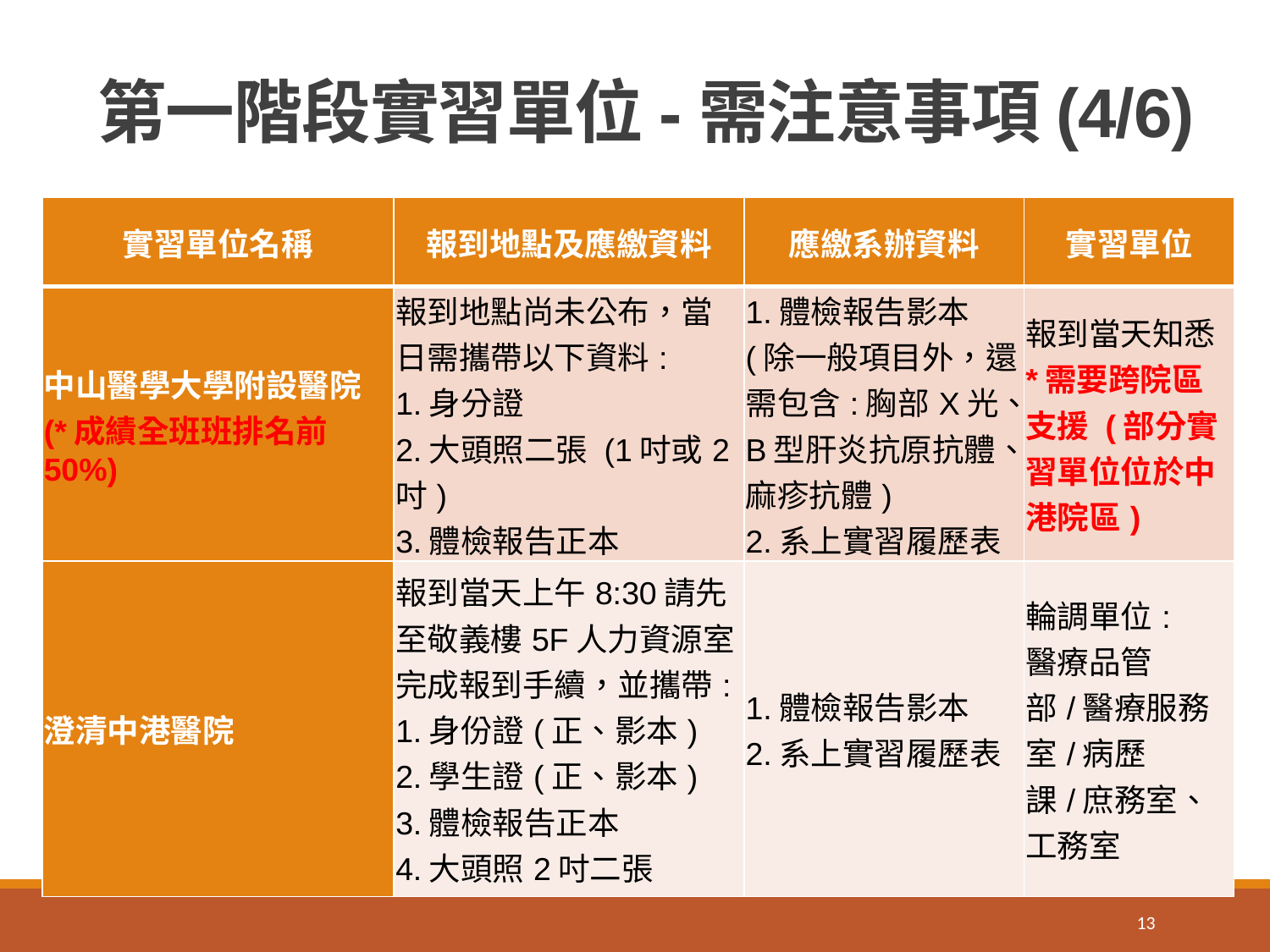

# 第一階段實習單位-需注意事項(4/6)
| 實習單位名稱 | 報到地點及應繳資料 | 應繳系辦資料 | 實習單位 |
| --- | --- | --- | --- |
| 中山醫學大學附設醫院(\*成績全班班排名前50%) | 報到地點尚未公布，當日需攜帶以下資料: 1.身分證 2.大頭照二張 (1吋或2吋) 3.體檢報告正本 | 1.體檢報告影本(除一般項目外，還需包含:胸部X光、B型肝炎抗原抗體、麻疹抗體) 2.系上實習履歷表 3.成績證明 | 報到當天知悉 \*需要跨院區支援 (部分實習單位位於中港院區) |
| 澄清中港醫院 | 報到當天上午8:30請先至敬義樓5F人力資源室完成報到手續，並攜帶: 1.身份證(正、影本) 2.學生證(正、影本) 3.體檢報告正本 4.大頭照2吋二張 | 1.體檢報告影本 2.系上實習履歷表 | 輪調單位: 醫療品管部/醫療服務室/病歷課/庶務室、工務室 |

13